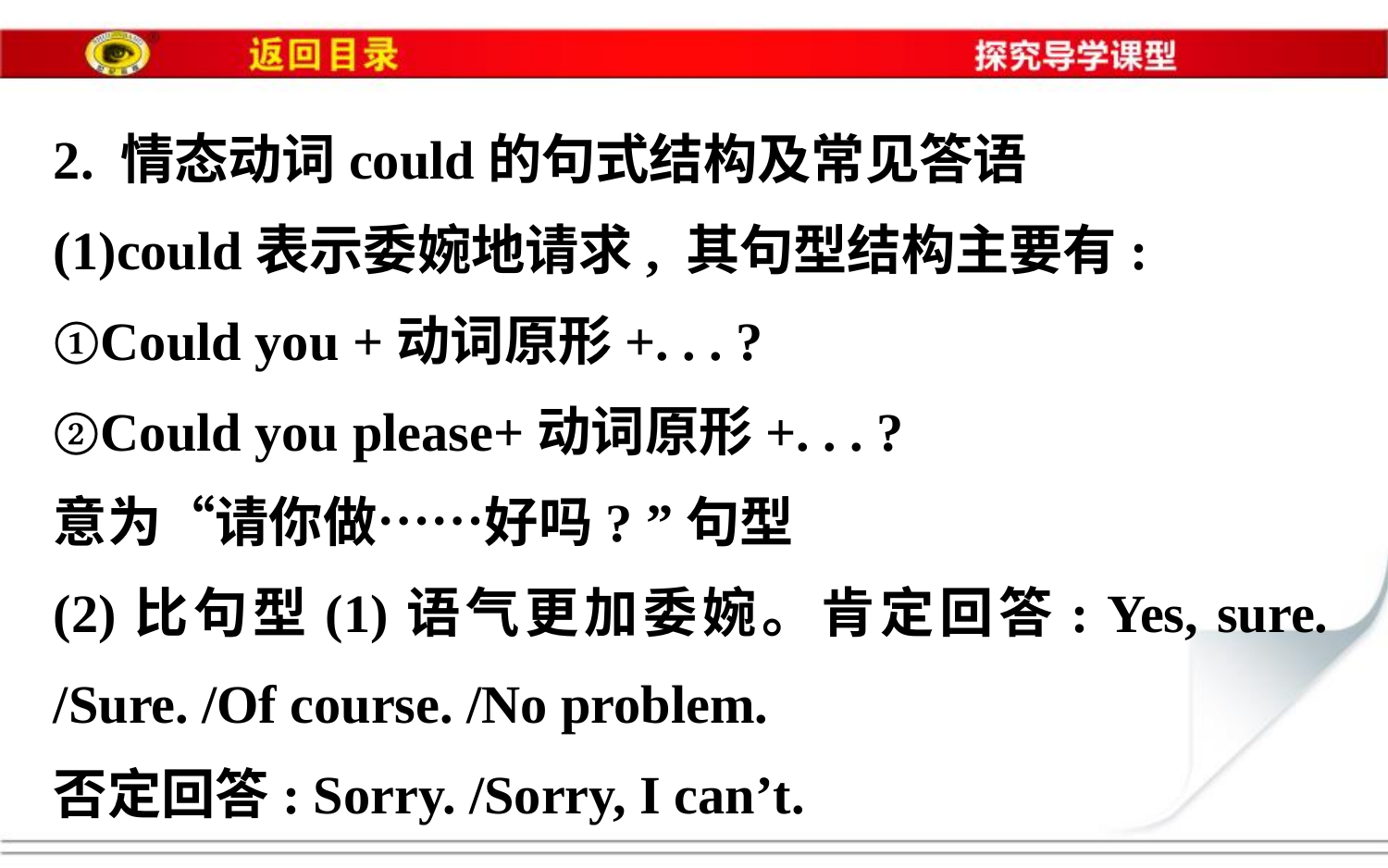

2. 情态动词could的句式结构及常见答语
(1)could表示委婉地请求, 其句型结构主要有:
①Could you +动词原形+. . . ?
②Could you please+动词原形+. . . ?
意为“请你做……好吗? ”句型
(2)比句型(1)语气更加委婉。肯定回答: Yes, sure. /Sure. /Of course. /No problem.
否定回答: Sorry. /Sorry, I can’t.